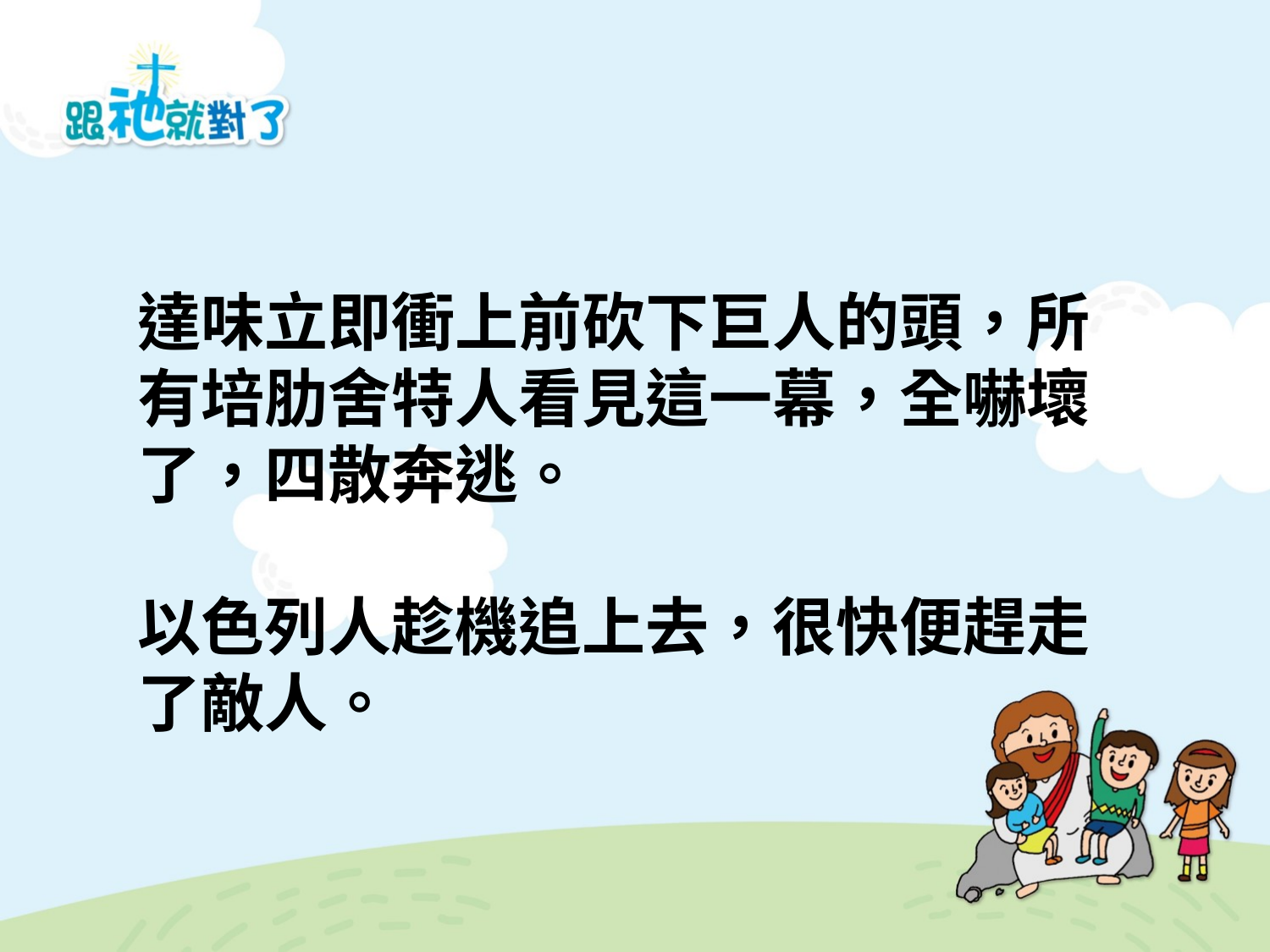

達味立即衝上前砍下巨人的頭，所有培肋舍特人看見這一幕，全嚇壞了，四散奔逃。

以色列人趁機追上去，很快便趕走了敵人。